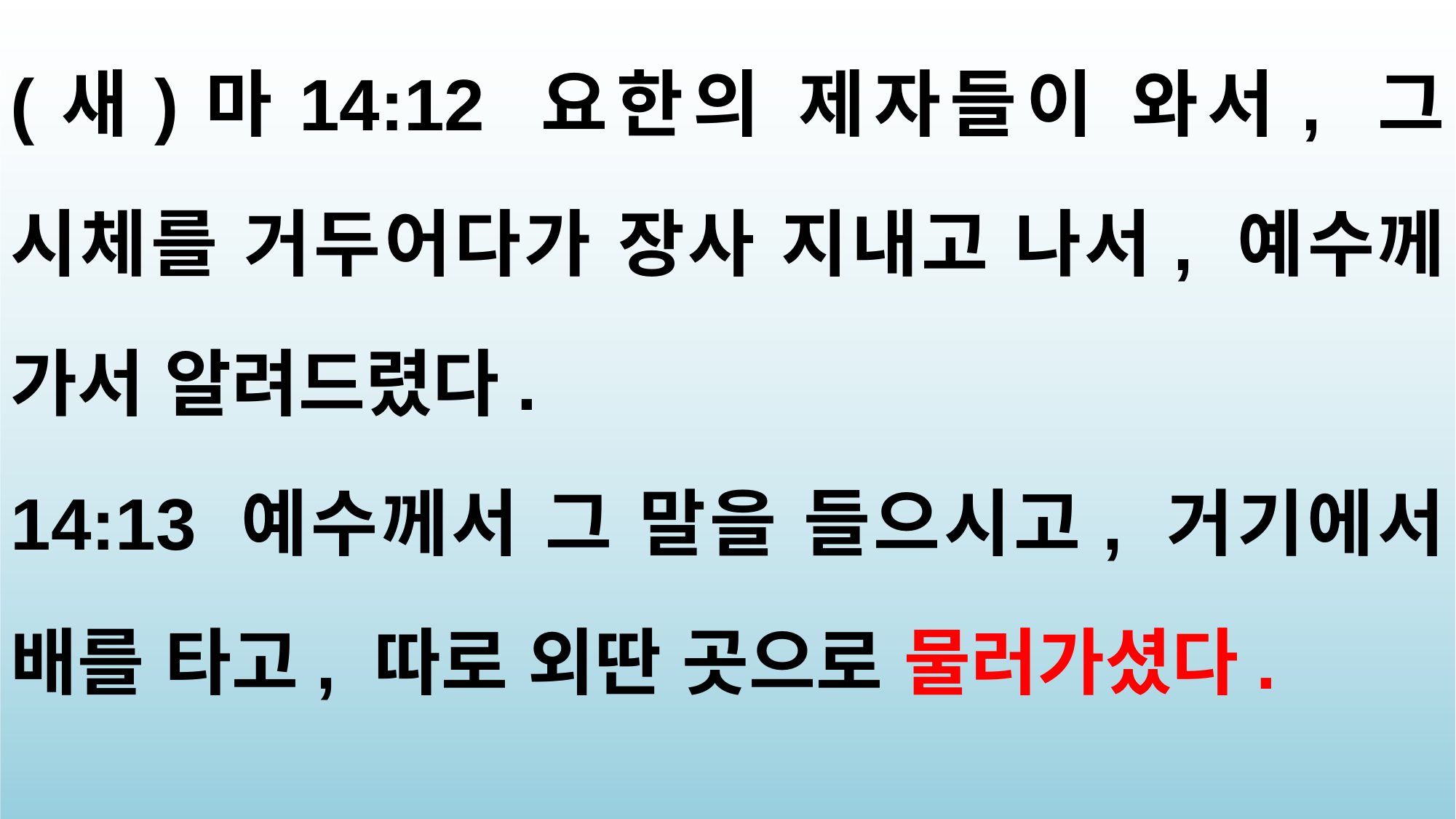

(새)마14:12 요한의 제자들이 와서, 그 시체를 거두어다가 장사 지내고 나서, 예수께 가서 알려드렸다.
14:13 예수께서 그 말을 들으시고, 거기에서 배를 타고, 따로 외딴 곳으로 물러가셨다.